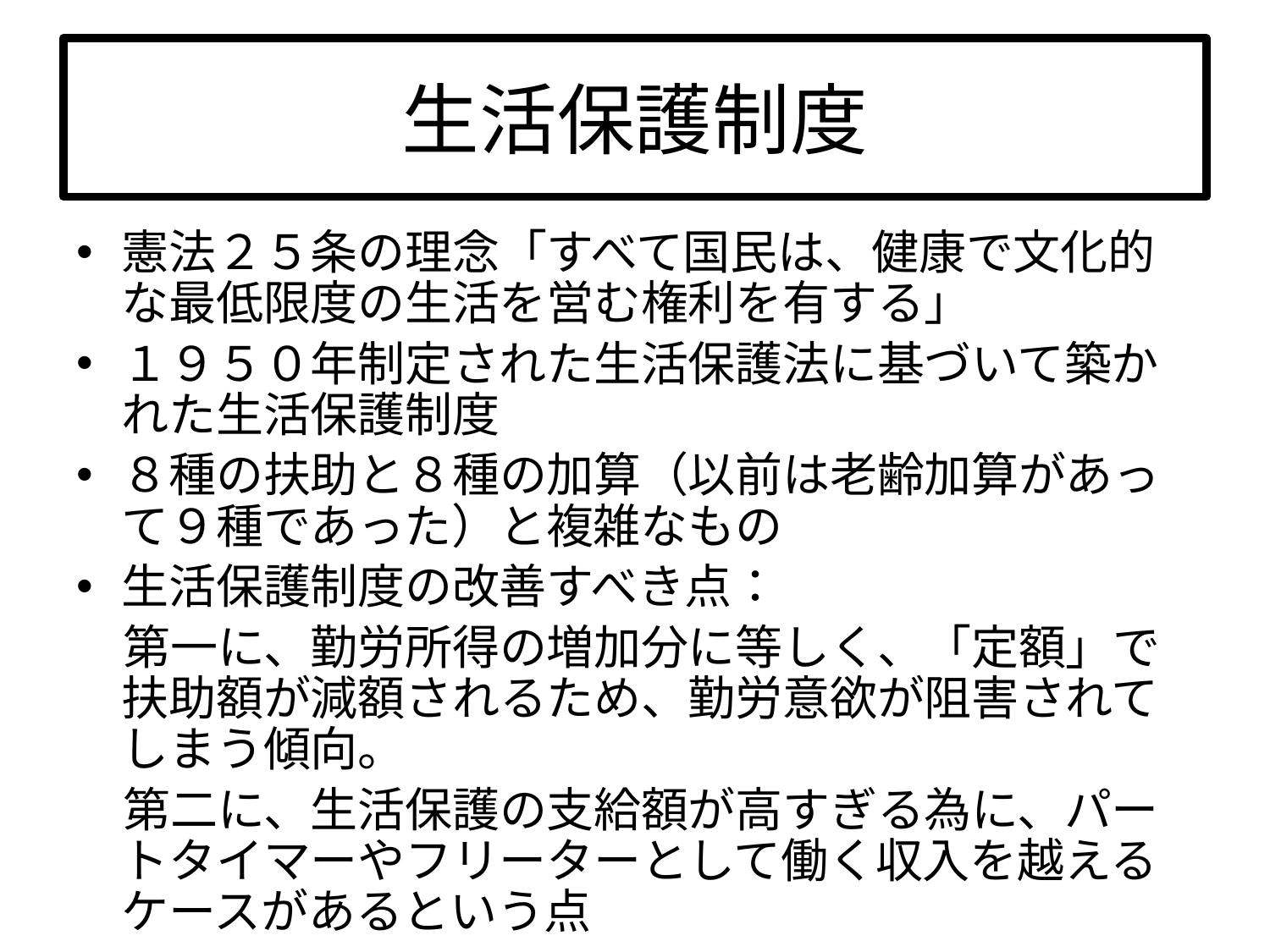

# 生活保護制度
憲法２５条の理念「すべて国民は、健康で文化的な最低限度の生活を営む権利を有する」
１９５０年制定された生活保護法に基づいて築かれた生活保護制度
８種の扶助と８種の加算（以前は老齢加算があって９種であった）と複雑なもの
生活保護制度の改善すべき点：
　第一に、勤労所得の増加分に等しく、「定額」で扶助額が減額されるため、勤労意欲が阻害されてしまう傾向。
　第二に、生活保護の支給額が高すぎる為に、パートタイマーやフリーターとして働く収入を越えるケースがあるという点